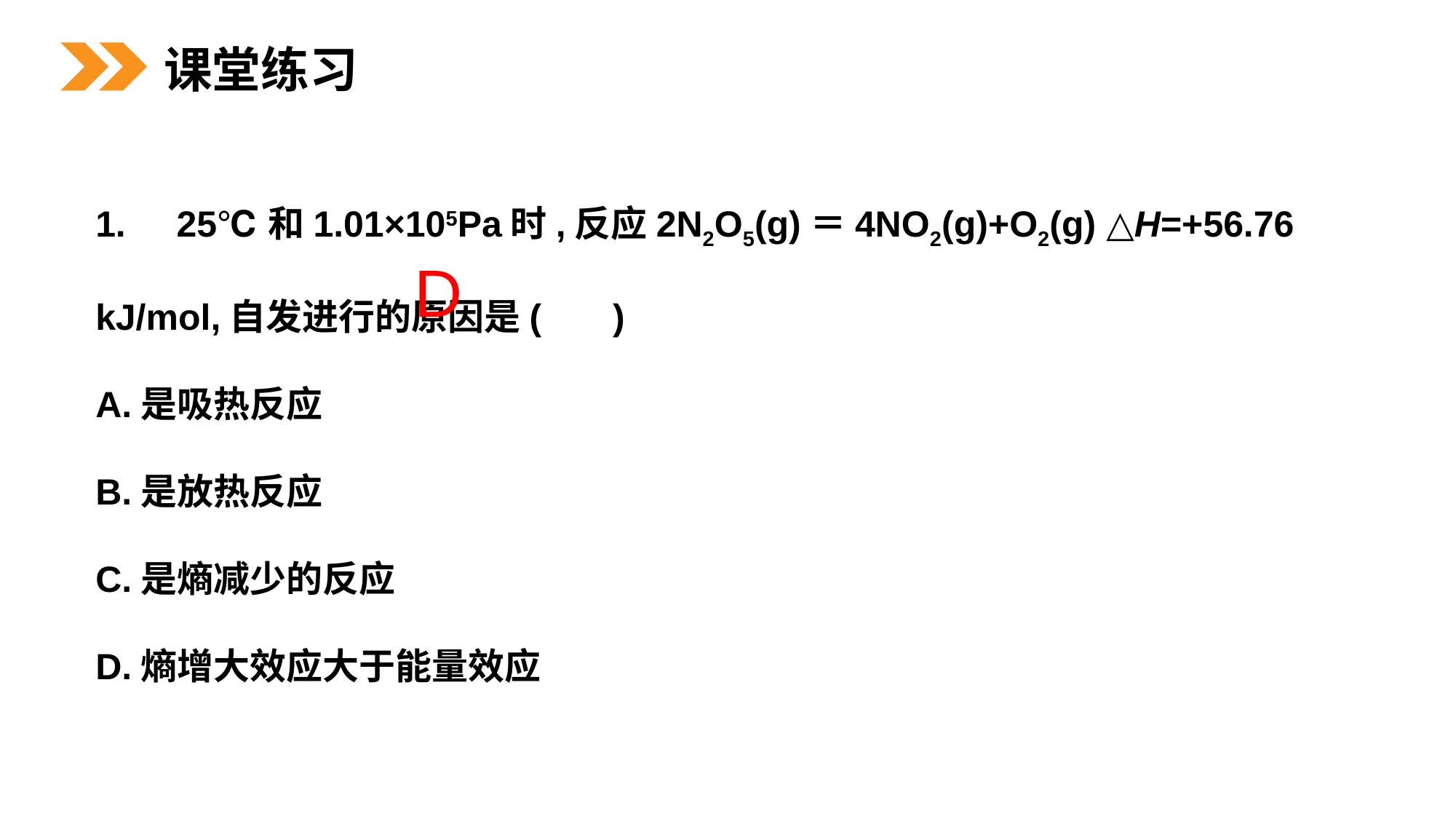

课堂练习
1.     25℃和1.01×105Pa时,反应2N2O5(g)＝4NO2(g)+O2(g) △H=+56.76 kJ/mol,自发进行的原因是(       )
A.是吸热反应
B.是放热反应
C.是熵减少的反应
D.熵增大效应大于能量效应
D